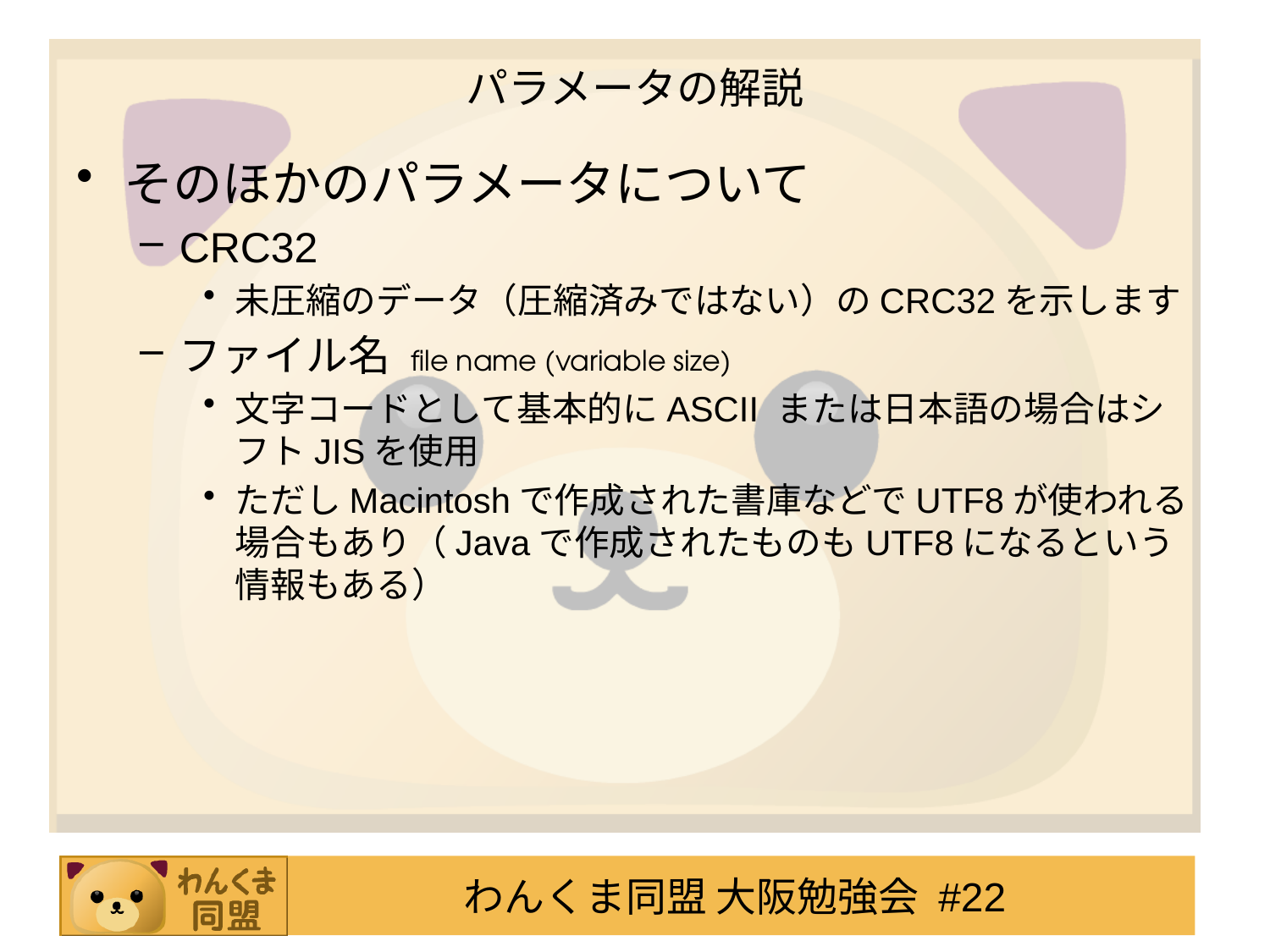

# パラメータの解説
そのほかのパラメータについて
CRC32
未圧縮のデータ（圧縮済みではない）のCRC32を示します
ファイル名 file name (variable size)
文字コードとして基本的にASCII または日本語の場合はシフトJISを使用
ただしMacintoshで作成された書庫などでUTF8が使われる場合もあり（Javaで作成されたものもUTF8になるという情報もある）